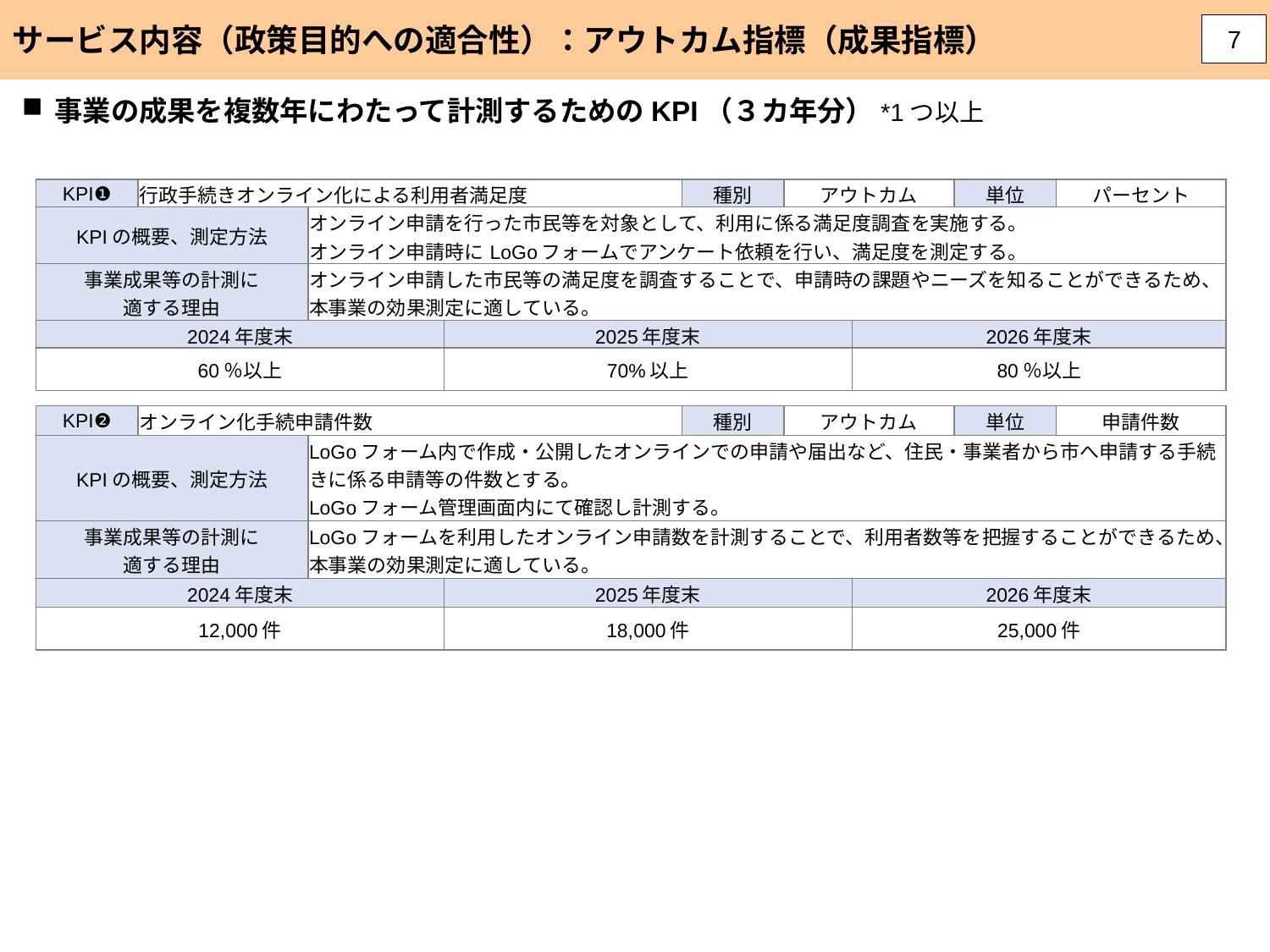

サービス内容（政策目的への適合性）：アウトカム指標（成果指標）
7
事業の成果を複数年にわたって計測するためのKPI（３カ年分）*1つ以上
| KPI❶ | 行政手続きオンライン化による利用者満足度 |  |  | 種別 | アウトカム |  | 単位 | パーセント |
| --- | --- | --- | --- | --- | --- | --- | --- | --- |
| KPIの概要、測定方法 |  | オンライン申請を行った市民等を対象として、利用に係る満足度調査を実施する。 オンライン申請時にLoGoフォームでアンケート依頼を行い、満足度を測定する。 |  |  |  |  |  |  |
| 事業成果等の計測に 適する理由 |  | オンライン申請した市民等の満足度を調査することで、申請時の課題やニーズを知ることができるため、本事業の効果測定に適している。 |  |  |  |  |  |  |
| 2024年度末 |  |  | 2025年度末 |  |  | 2026年度末 |  |  |
| 60％以上 |  |  | 70%以上 |  |  | 80％以上 |  |  |
| KPI❷ | オンライン化手続申請件数 |  |  | 種別 | アウトカム |  | 単位 | 申請件数 |
| --- | --- | --- | --- | --- | --- | --- | --- | --- |
| KPIの概要、測定方法 |  | LoGoフォーム内で作成・公開したオンラインでの申請や届出など、住民・事業者から市へ申請する手続きに係る申請等の件数とする。 LoGoフォーム管理画面内にて確認し計測する。 |  |  |  |  |  |  |
| 事業成果等の計測に 適する理由 |  | LoGoフォームを利用したオンライン申請数を計測することで、利用者数等を把握することができるため、本事業の効果測定に適している。 |  |  |  |  |  |  |
| 2024年度末 |  |  | 2025年度末 |  |  | 2026年度末 |  |  |
| 12,000件 |  |  | 18,000件 |  |  | 25,000件 |  |  |